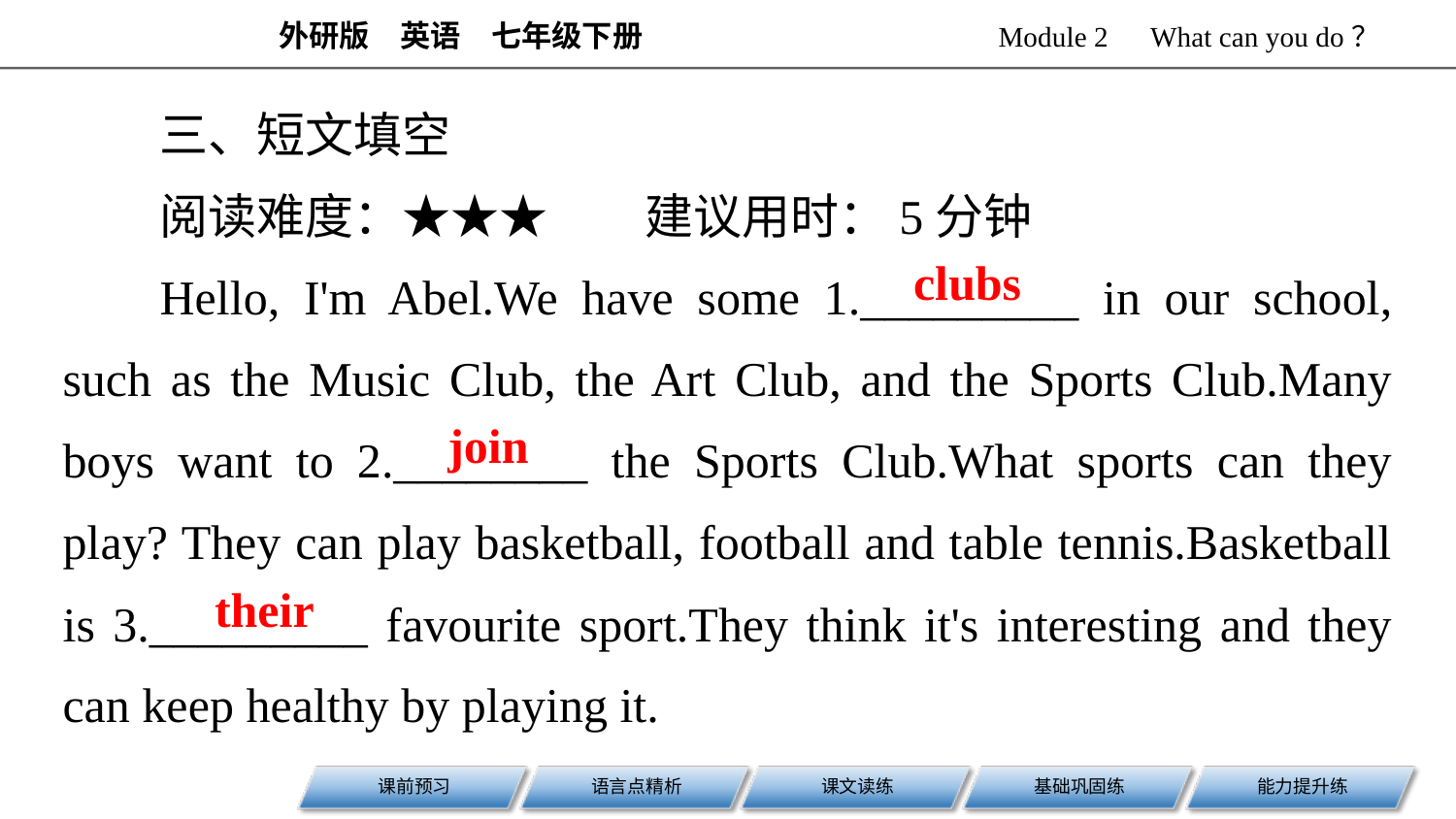

三、短文填空
阅读难度：★★★　　建议用时：5分钟
Hello, I'm Abel.We have some 1._________ in our school, such as the Music Club, the Art Club, and the Sports Club.Many boys want to 2.________ the Sports Club.What sports can they play? They can play basketball, football and table tennis.Basketball is 3._________ favourite sport.They think it's interesting and they can keep healthy by playing it.
clubs
join
their